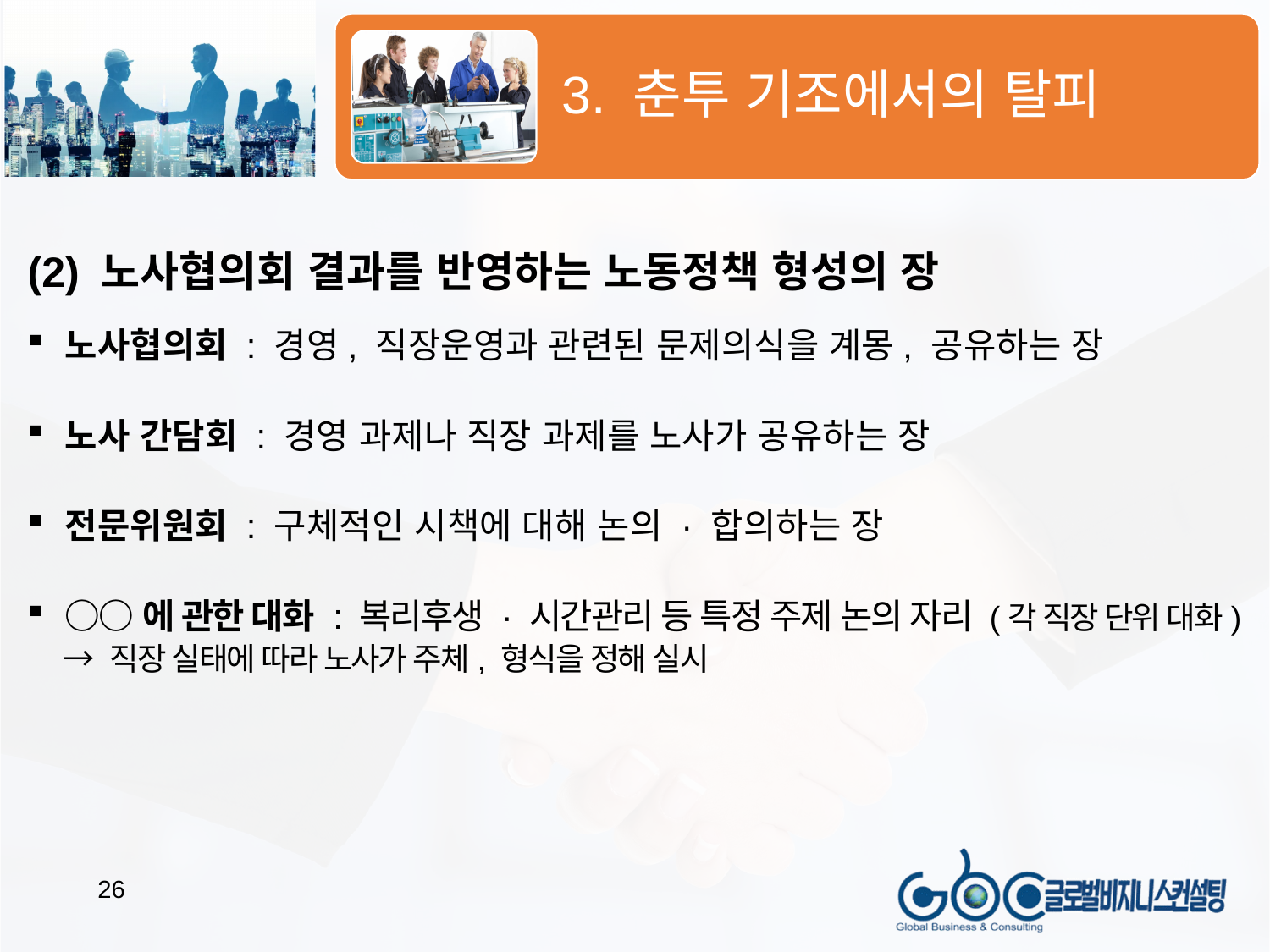

3. 춘투 기조에서의 탈피
(2) 노사협의회 결과를 반영하는 노동정책 형성의 장

노사협의회 : 경영, 직장운영과 관련된 문제의식을 계몽, 공유하는 장

노사 간담회 : 경영 과제나 직장 과제를 노사가 공유하는 장

전문위원회 : 구체적인 시책에 대해 논의 · 합의하는 장

○○에 관한 대화 : 복리후생 · 시간관리 등 특정 주제 논의 자리 (각 직장 단위 대화)
     → 직장 실태에 따라 노사가 주체, 형식을 정해 실시
26